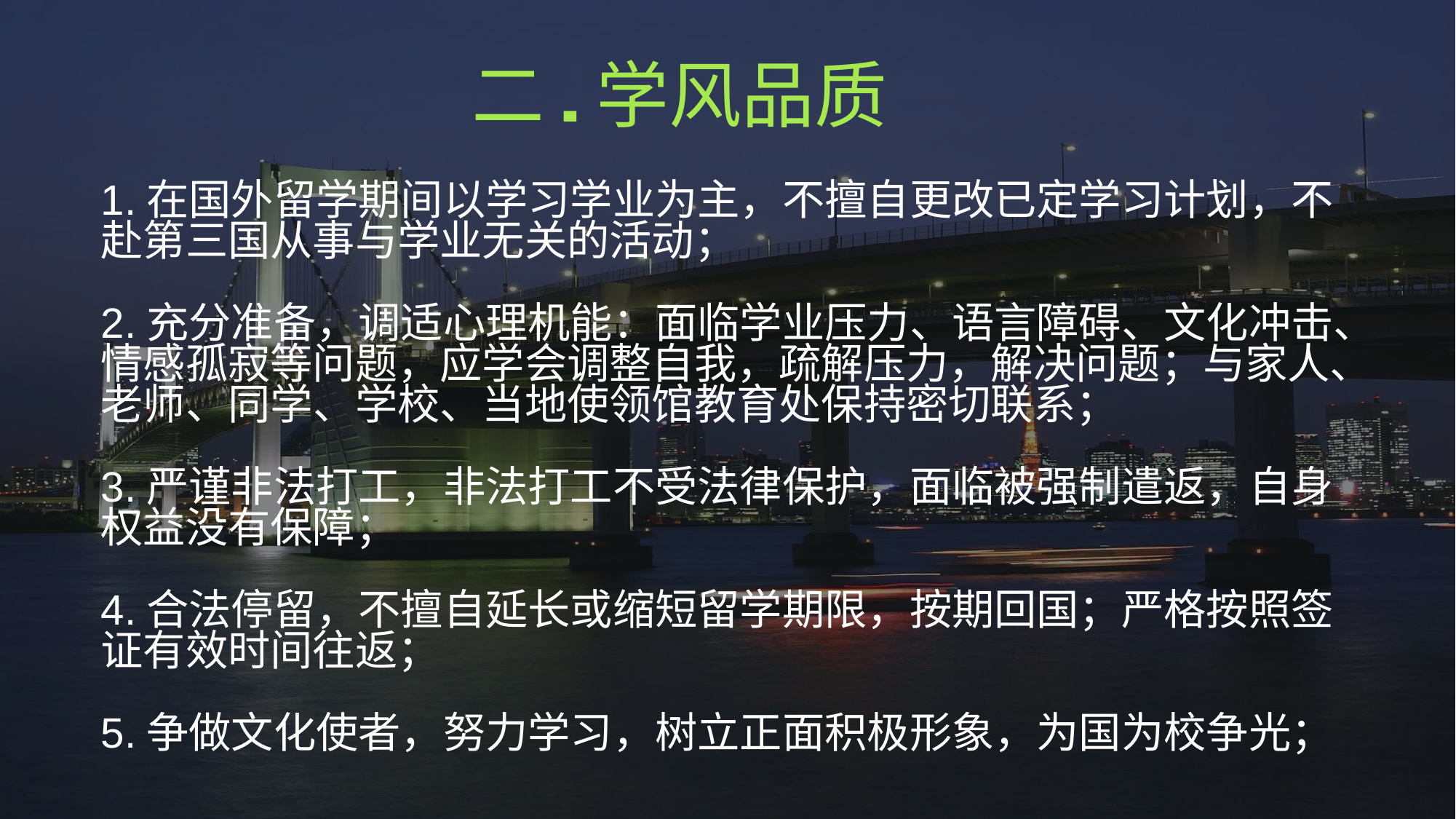

二.学风品质
1.在国外留学期间以学习学业为主，不擅自更改已定学习计划，不赴第三国从事与学业无关的活动；

2.充分准备，调适心理机能：面临学业压力、语言障碍、文化冲击、情感孤寂等问题，应学会调整自我，疏解压力，解决问题；与家人、老师、同学、学校、当地使领馆教育处保持密切联系；

3.严谨非法打工，非法打工不受法律保护，面临被强制遣返，自身权益没有保障；

4.合法停留，不擅自延长或缩短留学期限，按期回国；严格按照签证有效时间往返；

5.争做文化使者，努力学习，树立正面积极形象，为国为校争光；